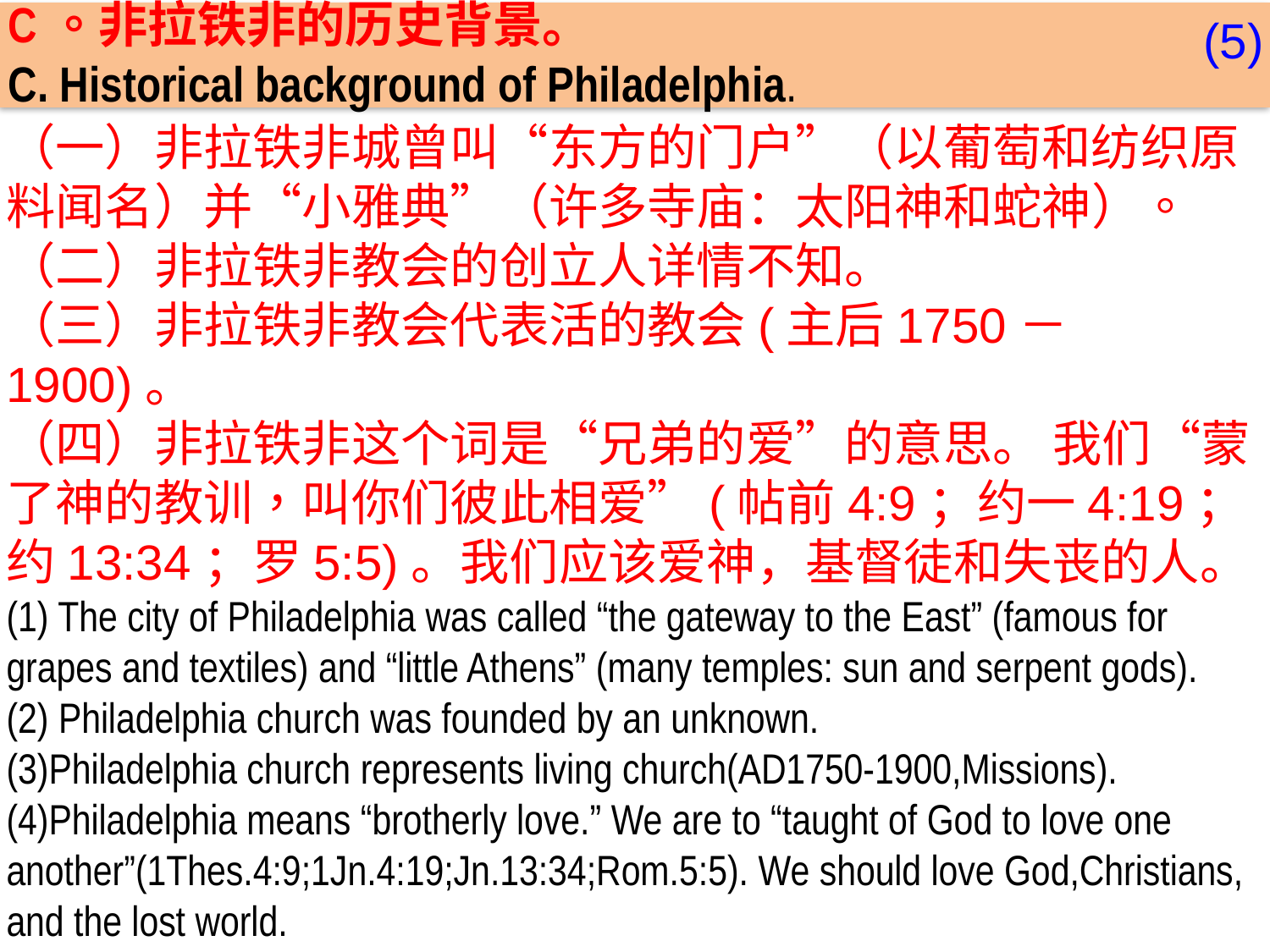

C。非拉铁非的历史背景。
C. Historical background of Philadelphia.

(5)
（一）非拉铁非城曾叫“东方的门户”（以葡萄和纺织原料闻名）并“小雅典”（许多寺庙：太阳神和蛇神）。
（二）非拉铁非教会的创立人详情不知。
（三）非拉铁非教会代表活的教会(主后1750－1900)。
（四）非拉铁非这个词是“兄弟的爱”的意思。 我们“蒙了神的教训，叫你们彼此相爱”(帖前4:9；约一4:19；约13:34；罗5:5)。我们应该爱神，基督徒和失丧的人。
(1) The city of Philadelphia was called “the gateway to the East” (famous for grapes and textiles) and “little Athens” (many temples: sun and serpent gods).
(2) Philadelphia church was founded by an unknown.
(3)Philadelphia church represents living church(AD1750-1900,Missions). (4)Philadelphia means “brotherly love.” We are to “taught of God to love one another”(1Thes.4:9;1Jn.4:19;Jn.13:34;Rom.5:5). We should love God,Christians, and the lost world.